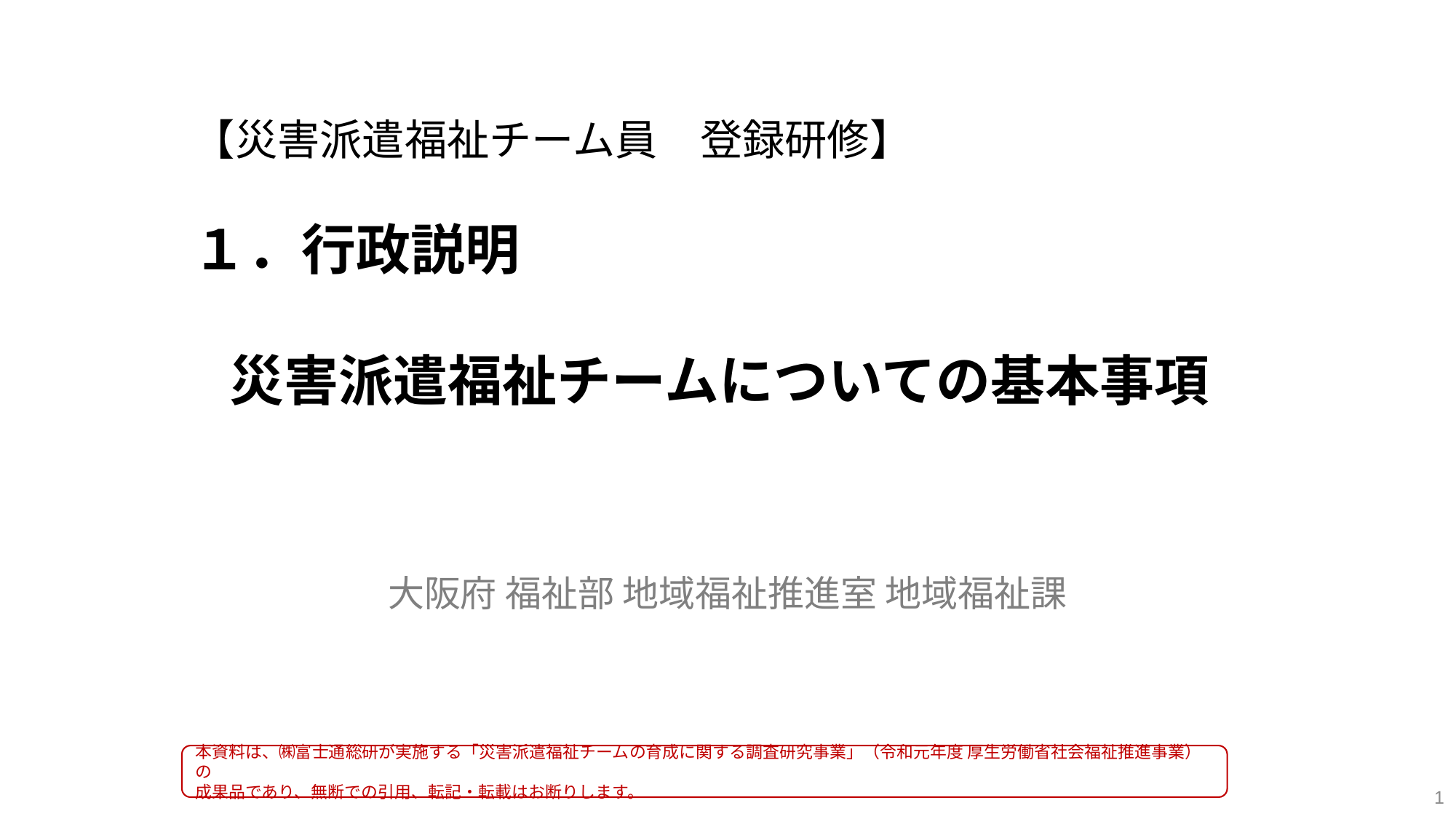

# 【災害派遣福祉チーム員　登録研修】 １．行政説明 　 災害派遣福祉チームについての基本事項

大阪府 福祉部 地域福祉推進室 地域福祉課
1